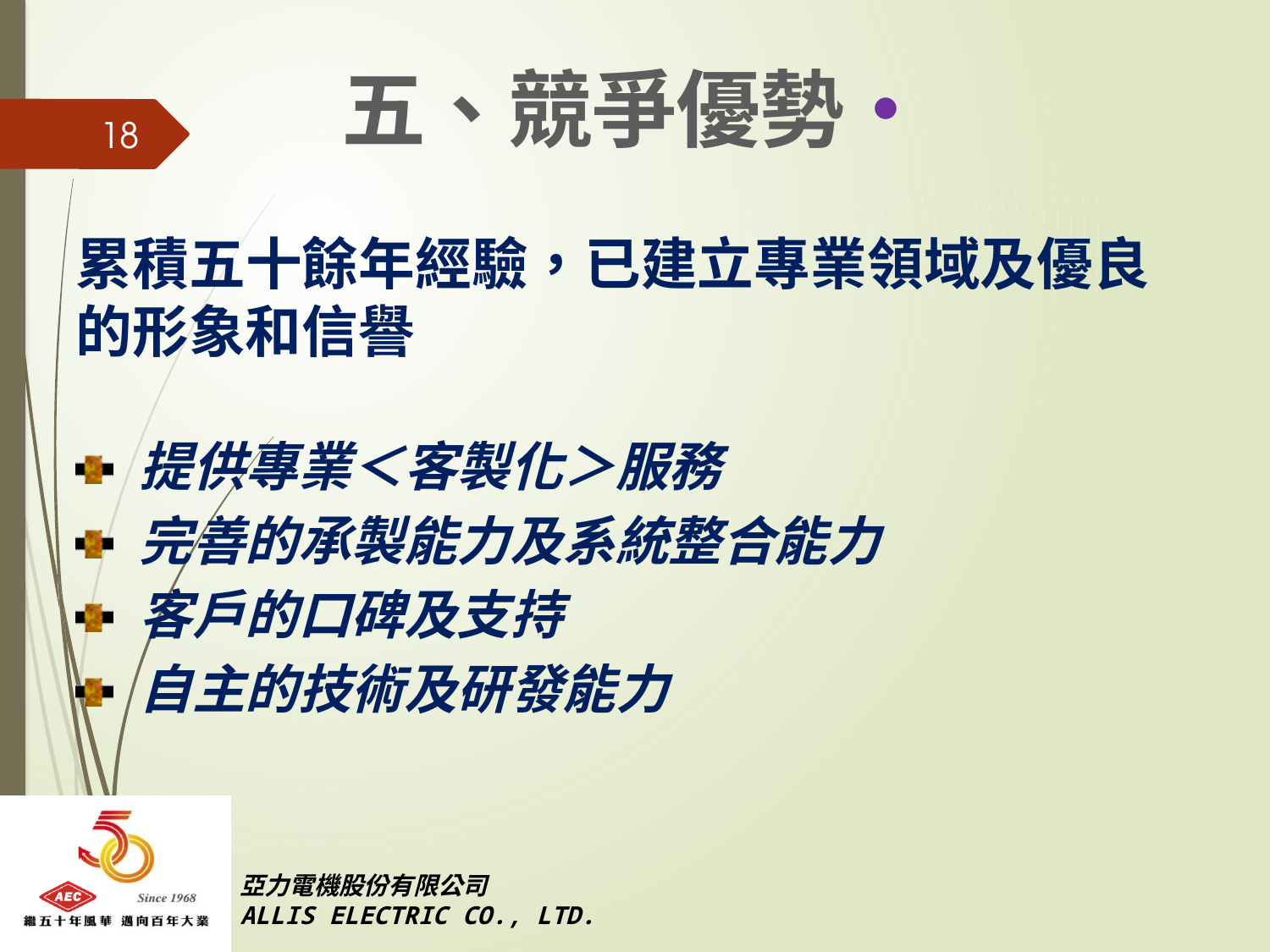

五、競爭優勢•
18
累積五十餘年經驗，已建立專業領域及優良的形象和信譽

提供專業＜客製化＞服務
完善的承製能力及系統整合能力
客戶的口碑及支持
自主的技術及研發能力